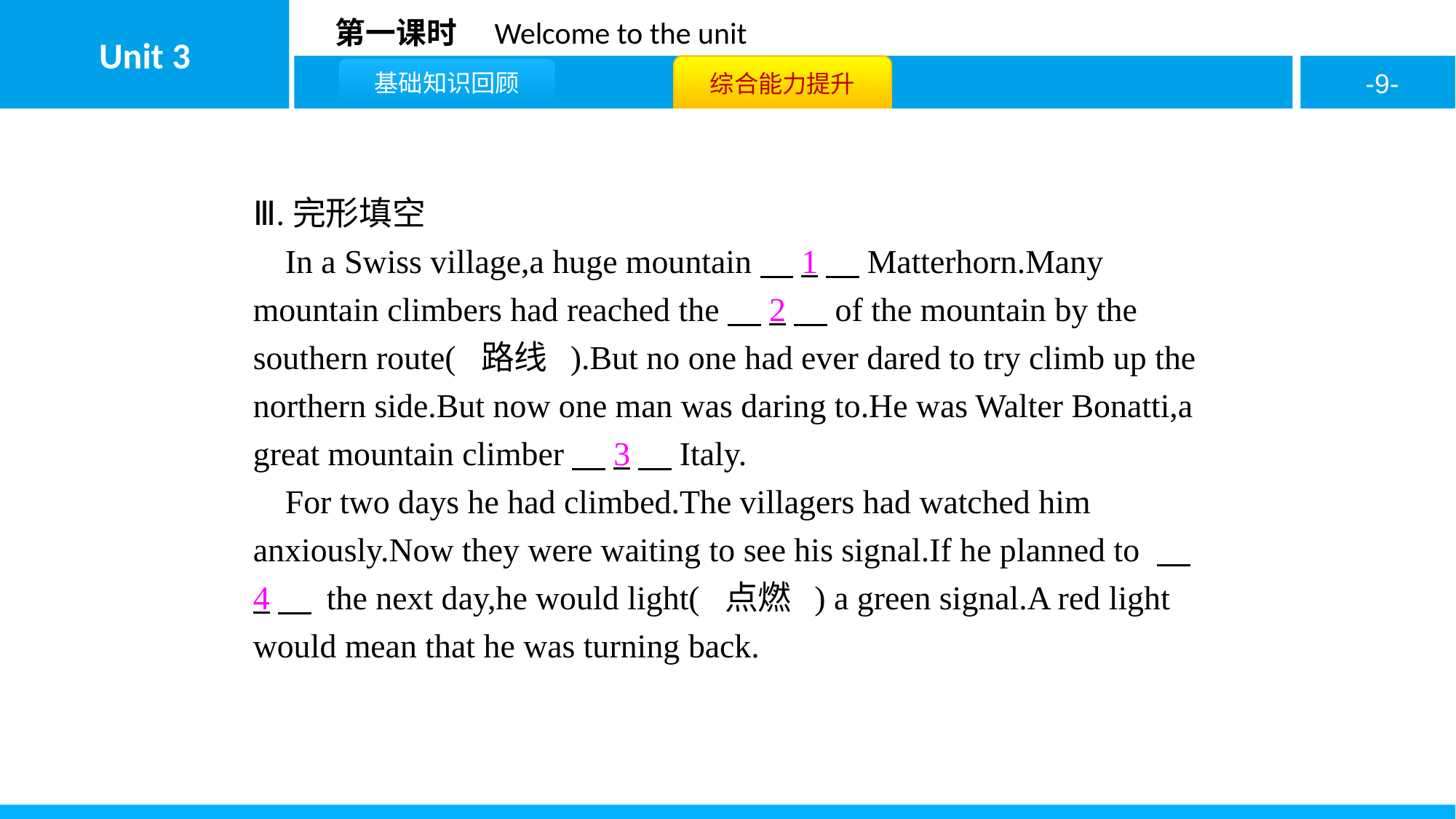

Ⅲ.完形填空
In a Swiss village,a huge mountain　1　Matterhorn.Many mountain climbers had reached the　2　of the mountain by the southern route(  路线  ).But no one had ever dared to try climb up the northern side.But now one man was daring to.He was Walter Bonatti,a great mountain climber　3　Italy.
For two days he had climbed.The villagers had watched him anxiously.Now they were waiting to see his signal.If he planned to 　4　 the next day,he would light(  点燃  ) a green signal.A red light would mean that he was turning back.